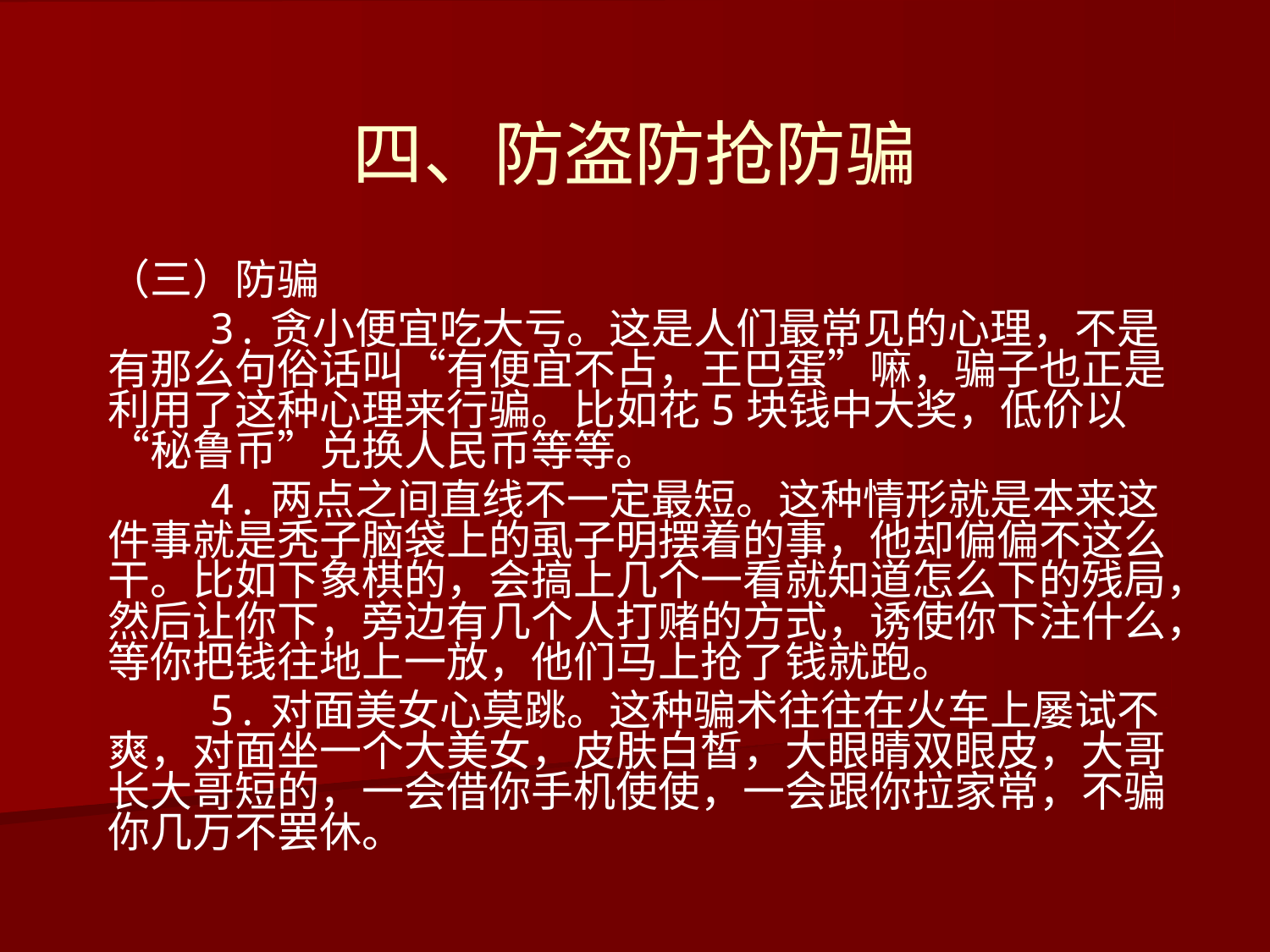

# 四、防盗防抢防骗
（三）防骗
    3.贪小便宜吃大亏。这是人们最常见的心理，不是有那么句俗话叫“有便宜不占，王巴蛋”嘛，骗子也正是利用了这种心理来行骗。比如花5块钱中大奖，低价以“秘鲁币”兑换人民币等等。
    4.两点之间直线不一定最短。这种情形就是本来这件事就是秃子脑袋上的虱子明摆着的事，他却偏偏不这么干。比如下象棋的，会搞上几个一看就知道怎么下的残局，然后让你下，旁边有几个人打赌的方式，诱使你下注什么，等你把钱往地上一放，他们马上抢了钱就跑。
    5.对面美女心莫跳。这种骗术往往在火车上屡试不爽，对面坐一个大美女，皮肤白皙，大眼睛双眼皮，大哥长大哥短的，一会借你手机使使，一会跟你拉家常，不骗你几万不罢休。
67